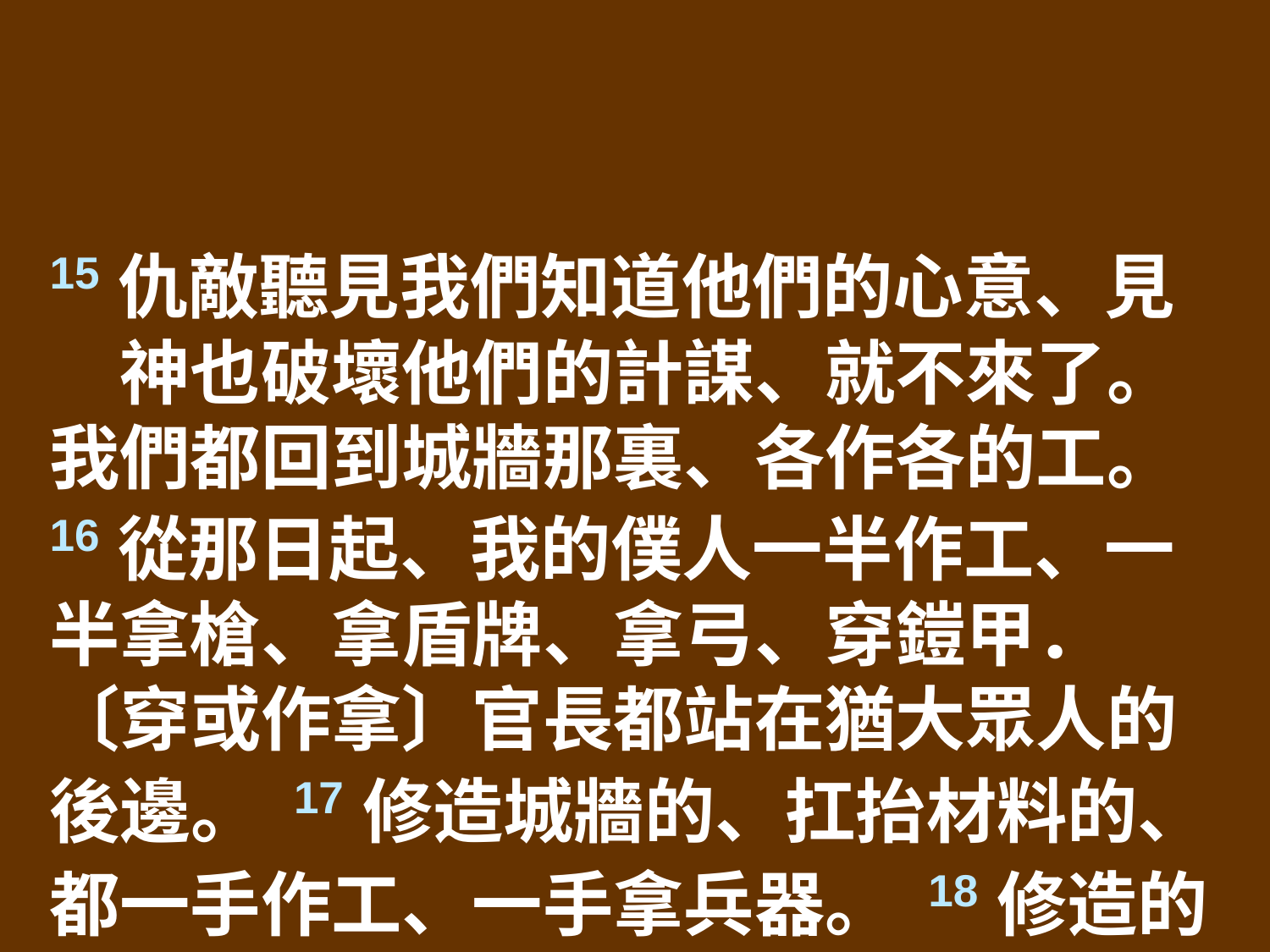

15仇敵聽見我們知道他們的心意、見　神也破壞他們的計謀、就不來了。我們都回到城牆那裏、各作各的工。 16從那日起、我的僕人一半作工、一半拿槍、拿盾牌、拿弓、穿鎧甲．〔穿或作拿〕官長都站在猶大眾人的後邊。 17修造城牆的、扛抬材料的、都一手作工、一手拿兵器。 18修造的人、都腰間佩刀修造、吹角的人在我旁邊。